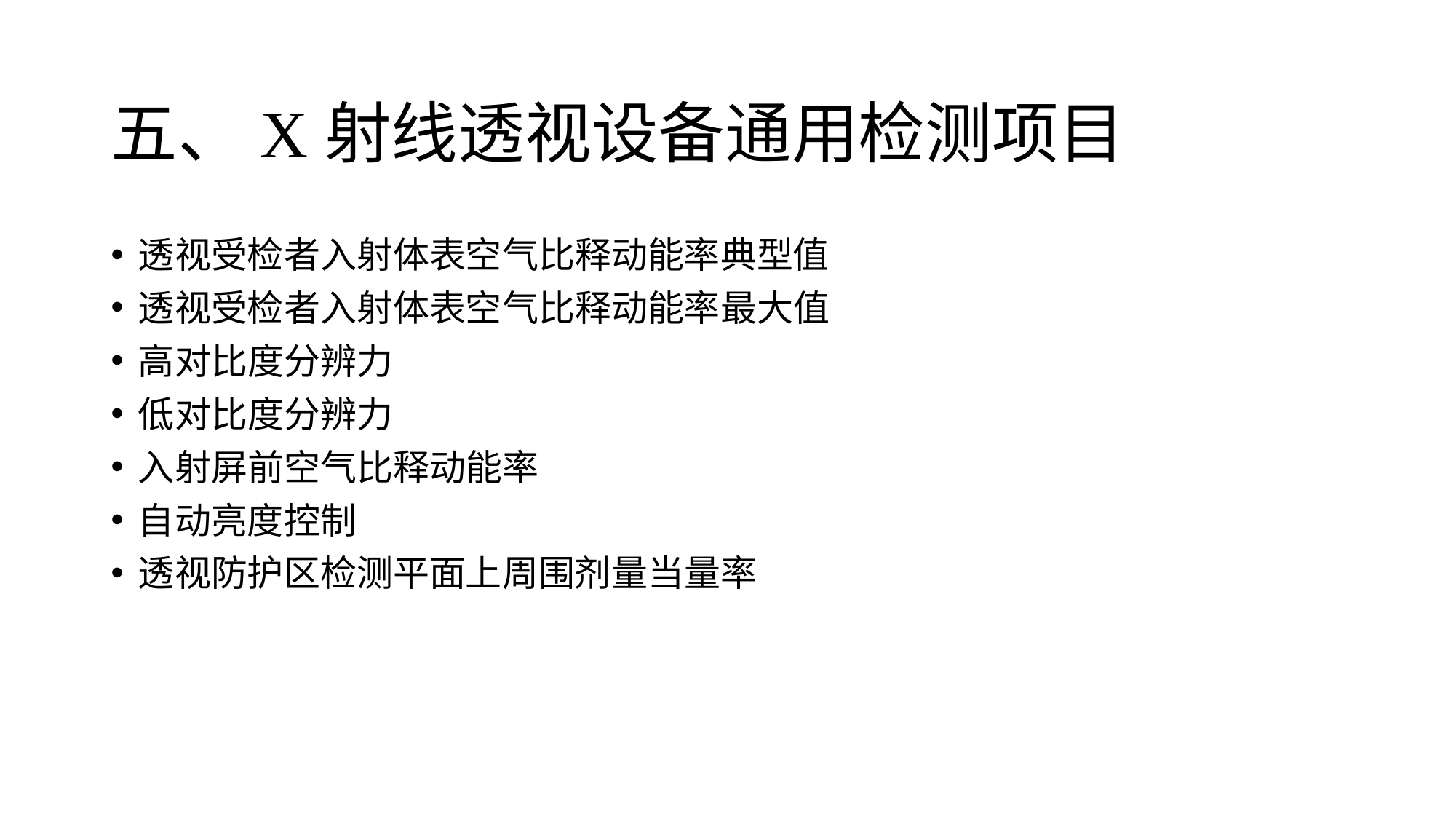

# 五、X射线透视设备通用检测项目
透视受检者入射体表空气比释动能率典型值
透视受检者入射体表空气比释动能率最大值
高对比度分辨力
低对比度分辨力
入射屏前空气比释动能率
自动亮度控制
透视防护区检测平面上周围剂量当量率